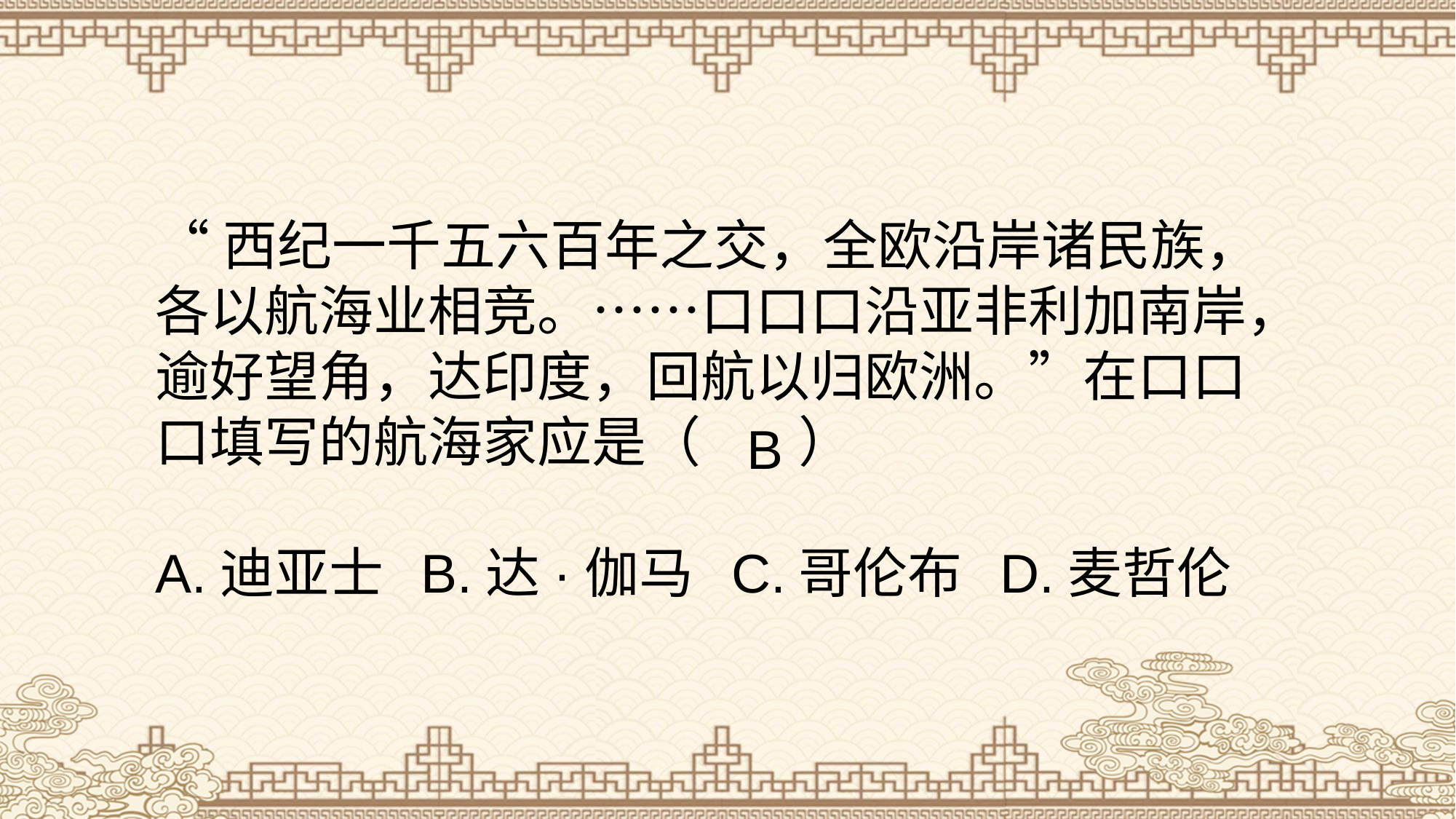

“西纪一千五六百年之交，全欧沿岸诸民族，各以航海业相竞。……口口口沿亚非利加南岸，逾好望角，达印度，回航以归欧洲。”在口口口填写的航海家应是（        ）

A.迪亚士  B.达·伽马  C.哥伦布  D.麦哲伦
B